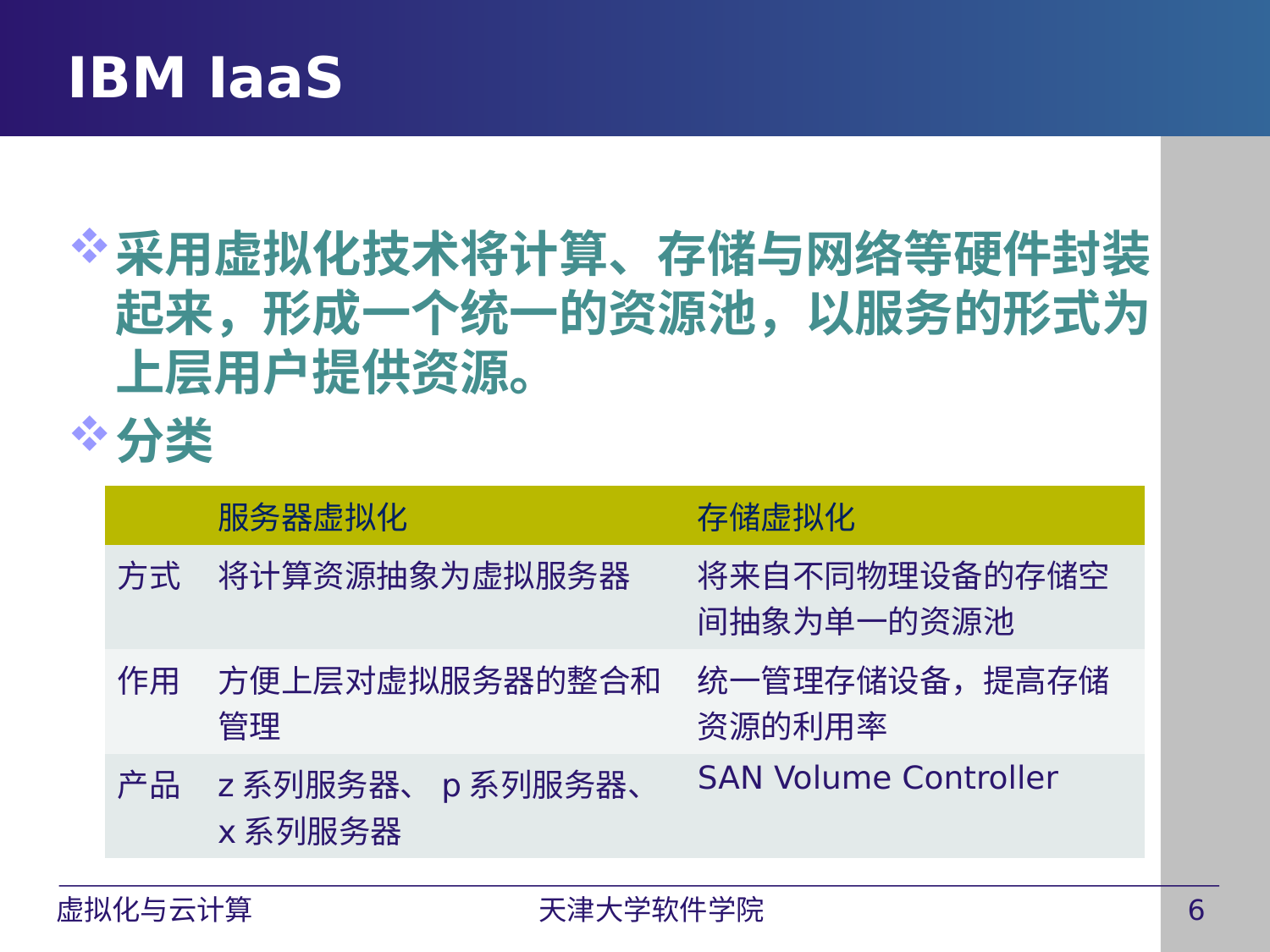

# IBM IaaS
采用虚拟化技术将计算、存储与网络等硬件封装起来，形成一个统一的资源池，以服务的形式为上层用户提供资源。
分类
|  | 服务器虚拟化 | 存储虚拟化 |
| --- | --- | --- |
| 方式 | 将计算资源抽象为虚拟服务器 | 将来自不同物理设备的存储空间抽象为单一的资源池 |
| 作用 | 方便上层对虚拟服务器的整合和管理 | 统一管理存储设备，提高存储资源的利用率 |
| 产品 | z系列服务器、p系列服务器、x系列服务器 | SAN Volume Controller |